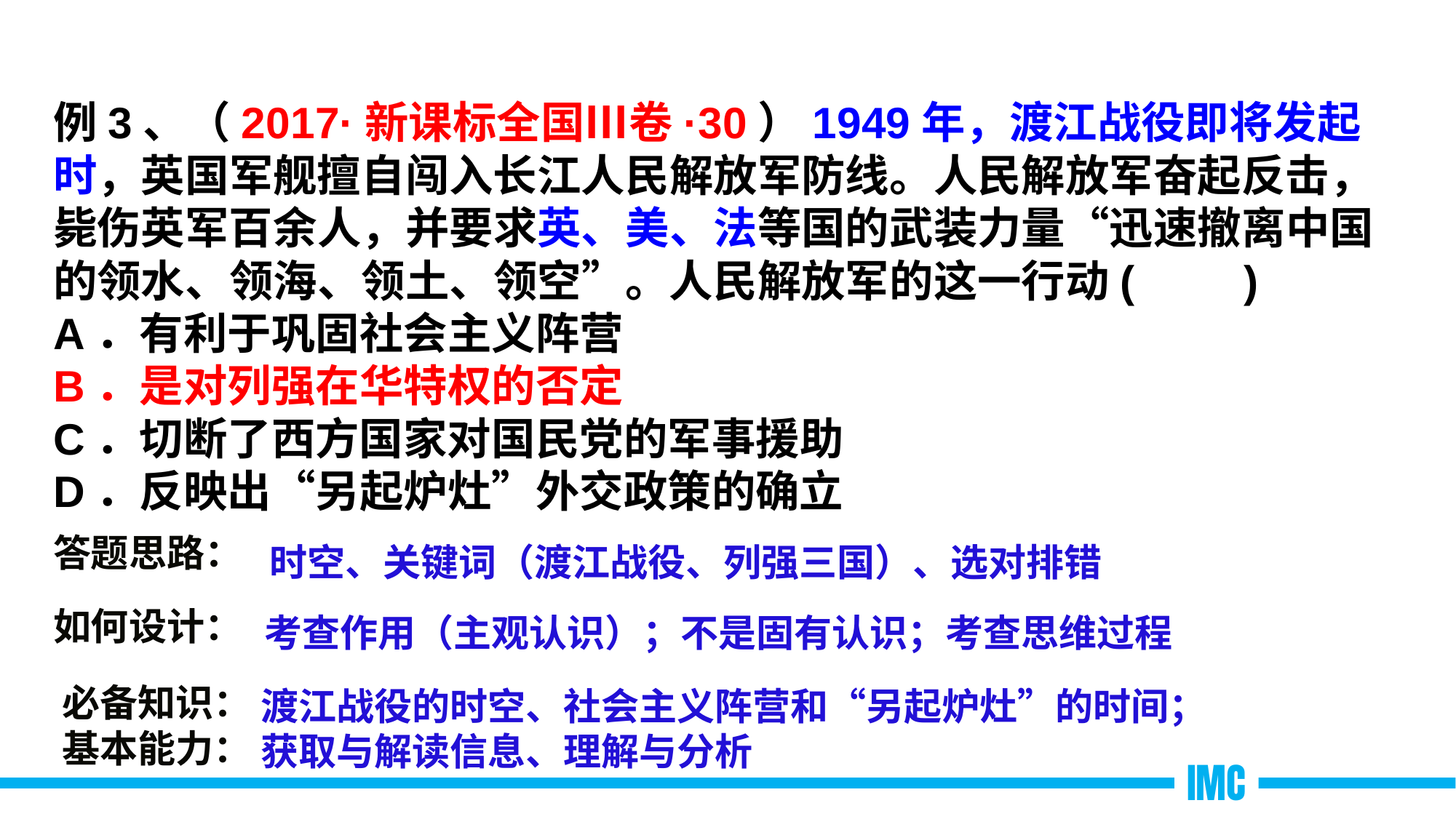

例3、（2017·新课标全国Ⅲ卷·30）1949年，渡江战役即将发起时，英国军舰擅自闯入长江人民解放军防线。人民解放军奋起反击，毙伤英军百余人，并要求英、美、法等国的武装力量“迅速撤离中国的领水、领海、领土、领空”。人民解放军的这一行动(　　)
A．有利于巩固社会主义阵营
B．是对列强在华特权的否定
C．切断了西方国家对国民党的军事援助
D．反映出“另起炉灶”外交政策的确立
答题思路：
时空、关键词（渡江战役、列强三国）、选对排错
如何设计：
考查作用（主观认识）；不是固有认识；考查思维过程
必备知识：
基本能力：
渡江战役的时空、社会主义阵营和“另起炉灶”的时间；
获取与解读信息、理解与分析